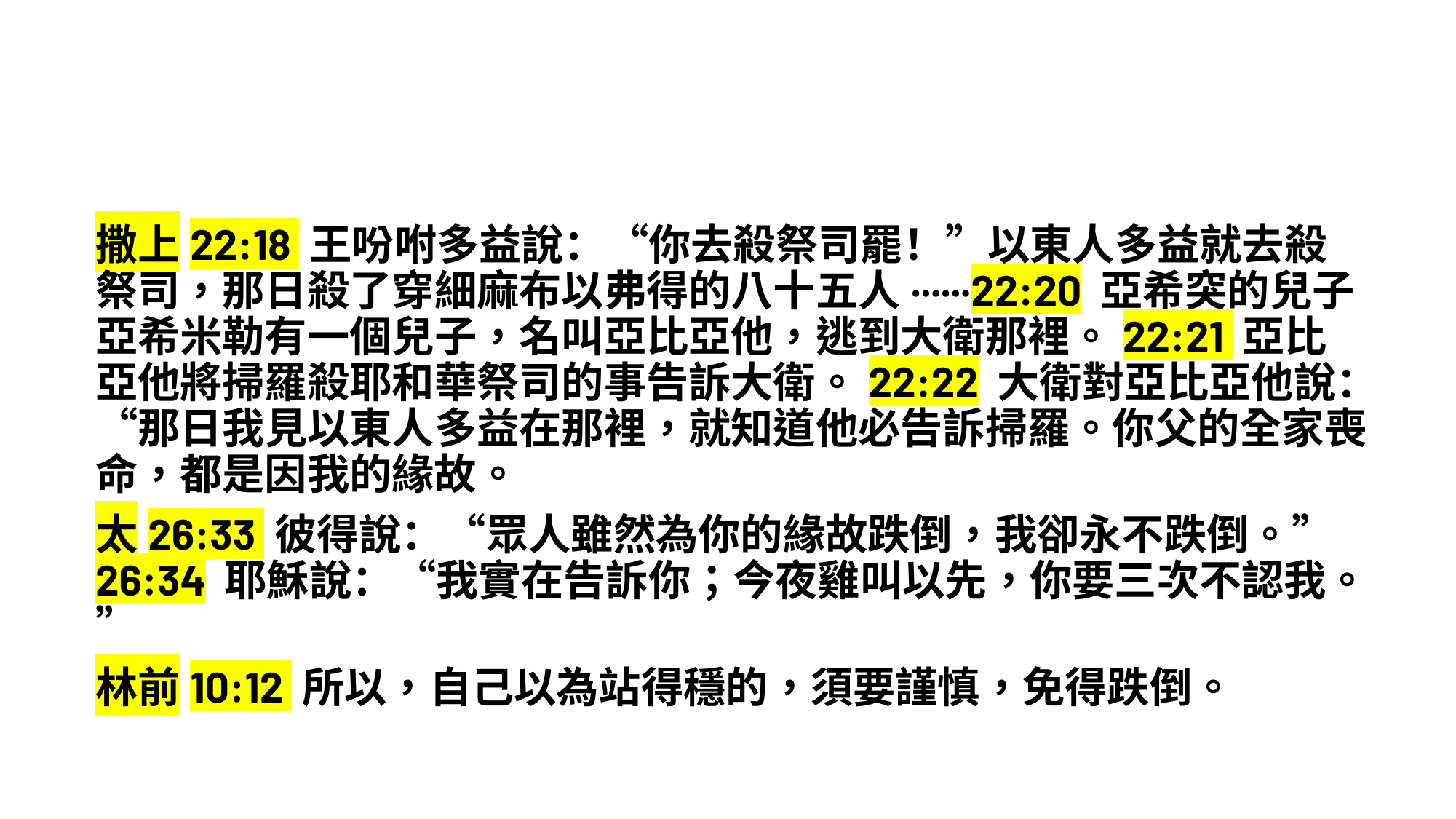

撒上22:18 王吩咐多益說：“你去殺祭司罷！”以東人多益就去殺祭司，那日殺了穿細麻布以弗得的八十五人······22:20 亞希突的兒子亞希米勒有一個兒子，名叫亞比亞他，逃到大衛那裡。22:21 亞比亞他將掃羅殺耶和華祭司的事告訴大衛。22:22 大衛對亞比亞他說：“那日我見以東人多益在那裡，就知道他必告訴掃羅。你父的全家喪命，都是因我的緣故。
太26:33 彼得說：“眾人雖然為你的緣故跌倒，我卻永不跌倒。”26:34 耶穌說：“我實在告訴你；今夜雞叫以先，你要三次不認我。”
林前10:12 所以，自己以為站得穩的，須要謹慎，免得跌倒。